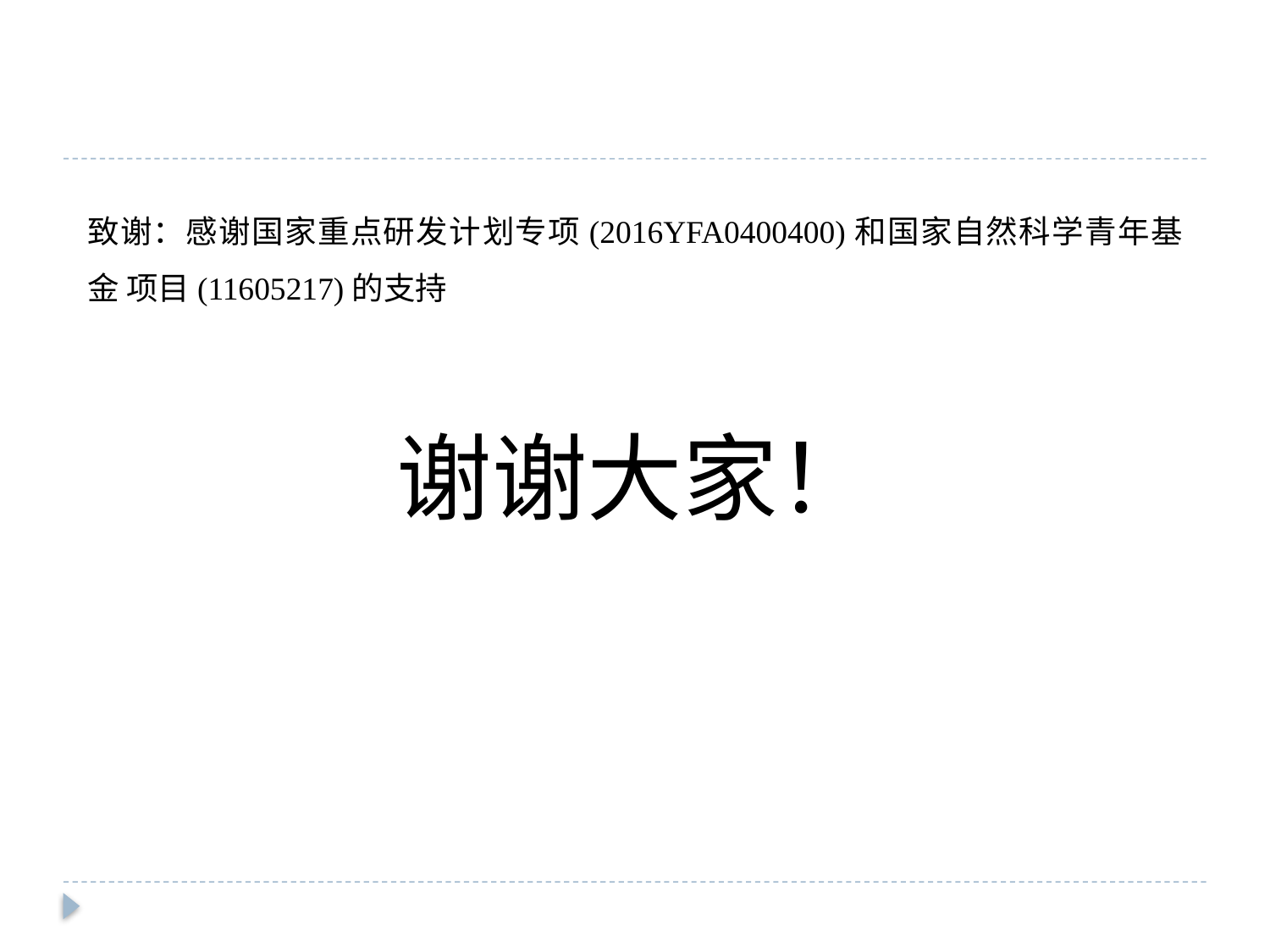

致谢：感谢国家重点研发计划专项(2016YFA0400400)和国家自然科学青年基金 项目(11605217)的支持
谢谢大家！